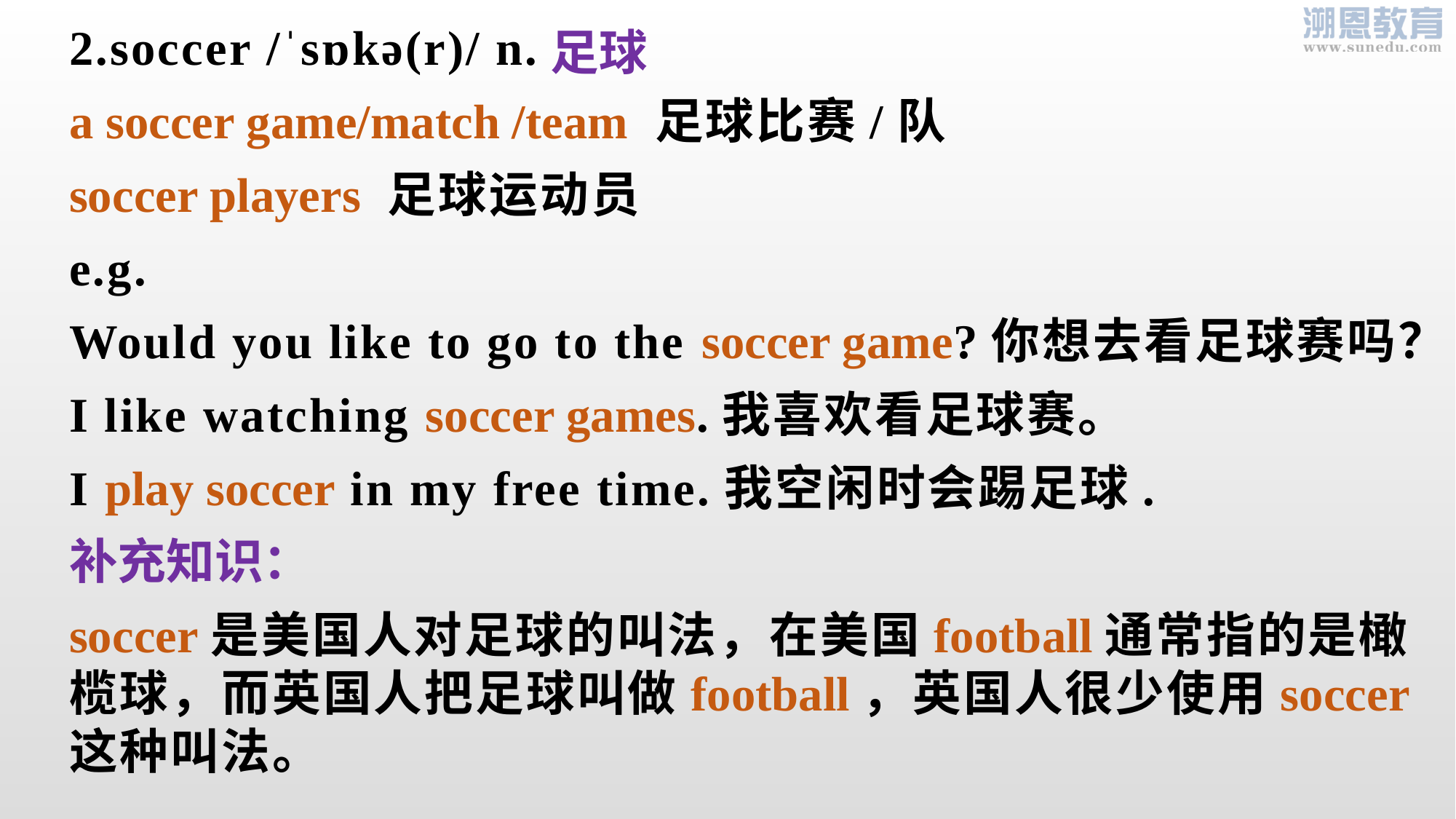

2.soccer /ˈsɒkə(r)/ n.
a soccer game/match /team 足球比赛/队
soccer players 足球运动员
e.g.
Would you like to go to the soccer game?你想去看足球赛吗？
I like watching soccer games.我喜欢看足球赛。
I play soccer in my free time.我空闲时会踢足球.
补充知识：
soccer是美国人对足球的叫法，在美国football通常指的是橄榄球，而英国人把足球叫做football，英国人很少使用soccer这种叫法。
足球